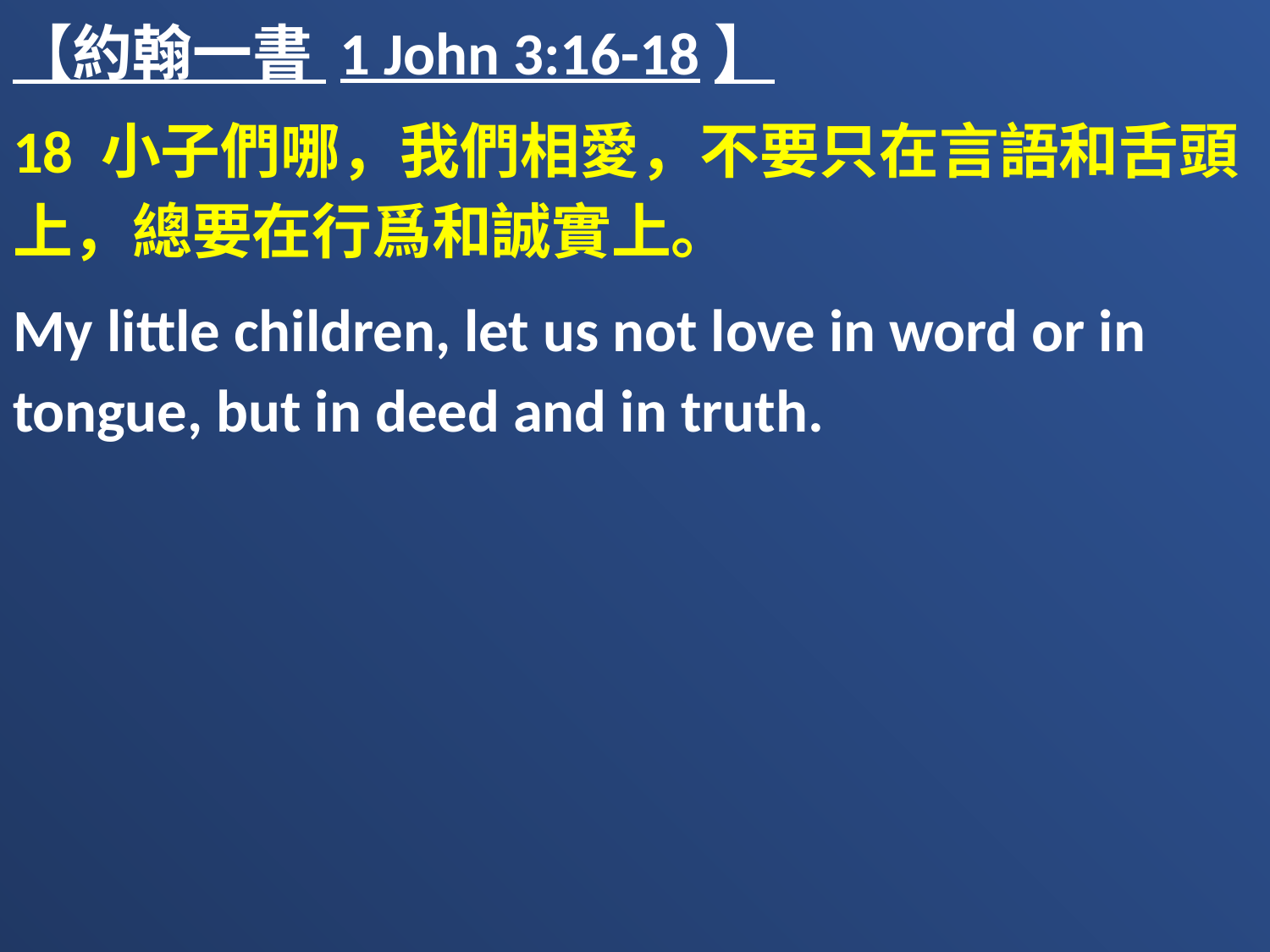

【約翰一書 1 John 3:16-18】
18 小子們哪，我們相愛，不要只在言語和舌頭上，總要在行爲和誠實上。
My little children, let us not love in word or in tongue, but in deed and in truth.